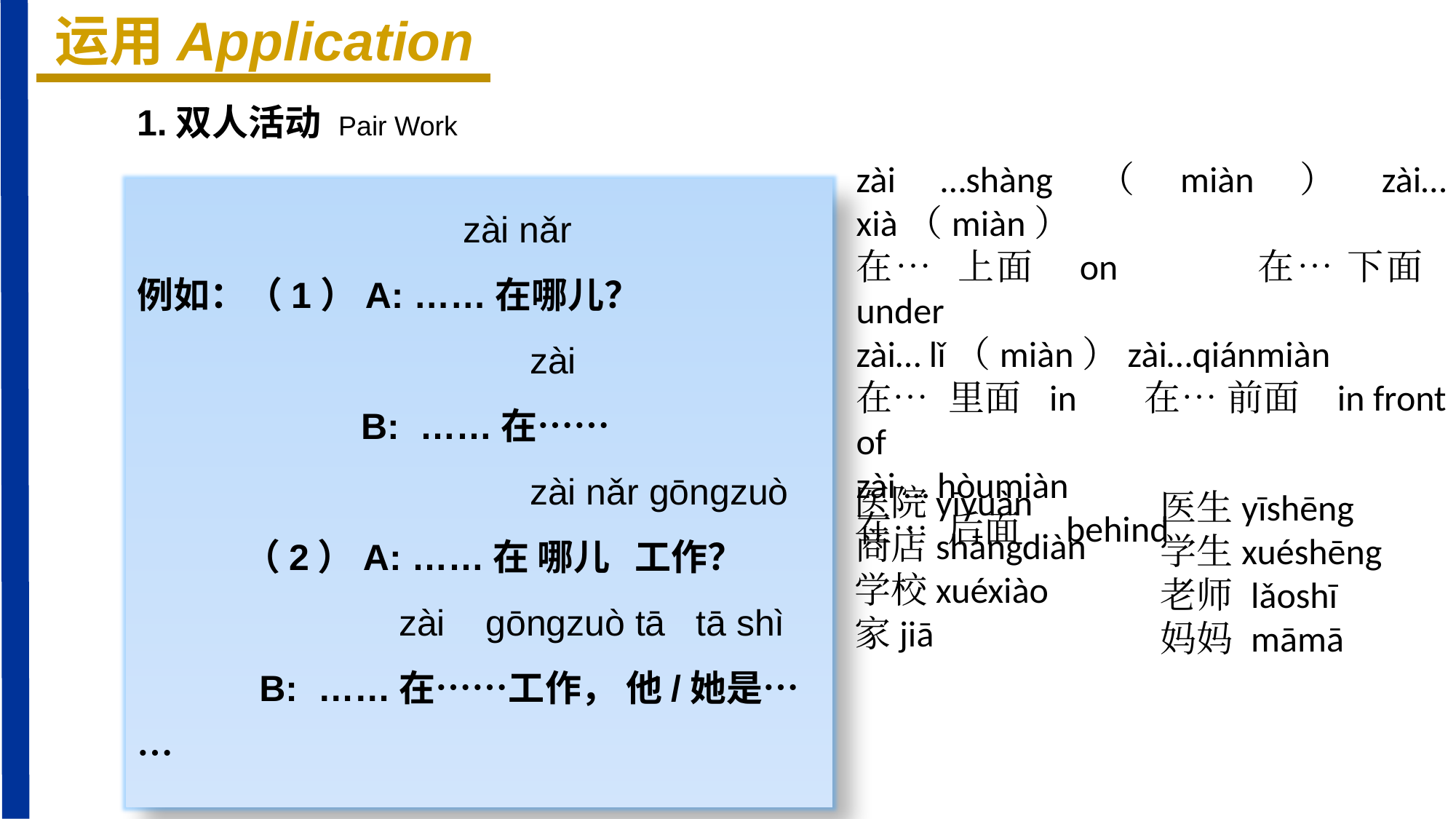

运用Application
1.双人活动 Pair Work
zài …shàng（miàn）zài…xià（miàn）
在…  上面   on            在… 下面   under
zài… lǐ（miàn）zài…qiánmiàn
在…  里面  in       在… 前面   in front of
zài … hòumiàn
在…  后面    behind
                                zài nǎr
例如：（1）A: ……在哪儿？
                  zài
                      B:  ……在……
                  zài nǎr ɡōnɡzuò
            （2）A: ……在 哪儿   工作？
            zài    ɡōnɡzuò tā   tā shì
            B:  ……在……工作， 他/她是……

医院yīyuàn
商店shāngdiàn
学校xuéxiào
家jiā
医生yīshēng
学生xuéshēng
老师 lǎoshī
妈妈 māmā